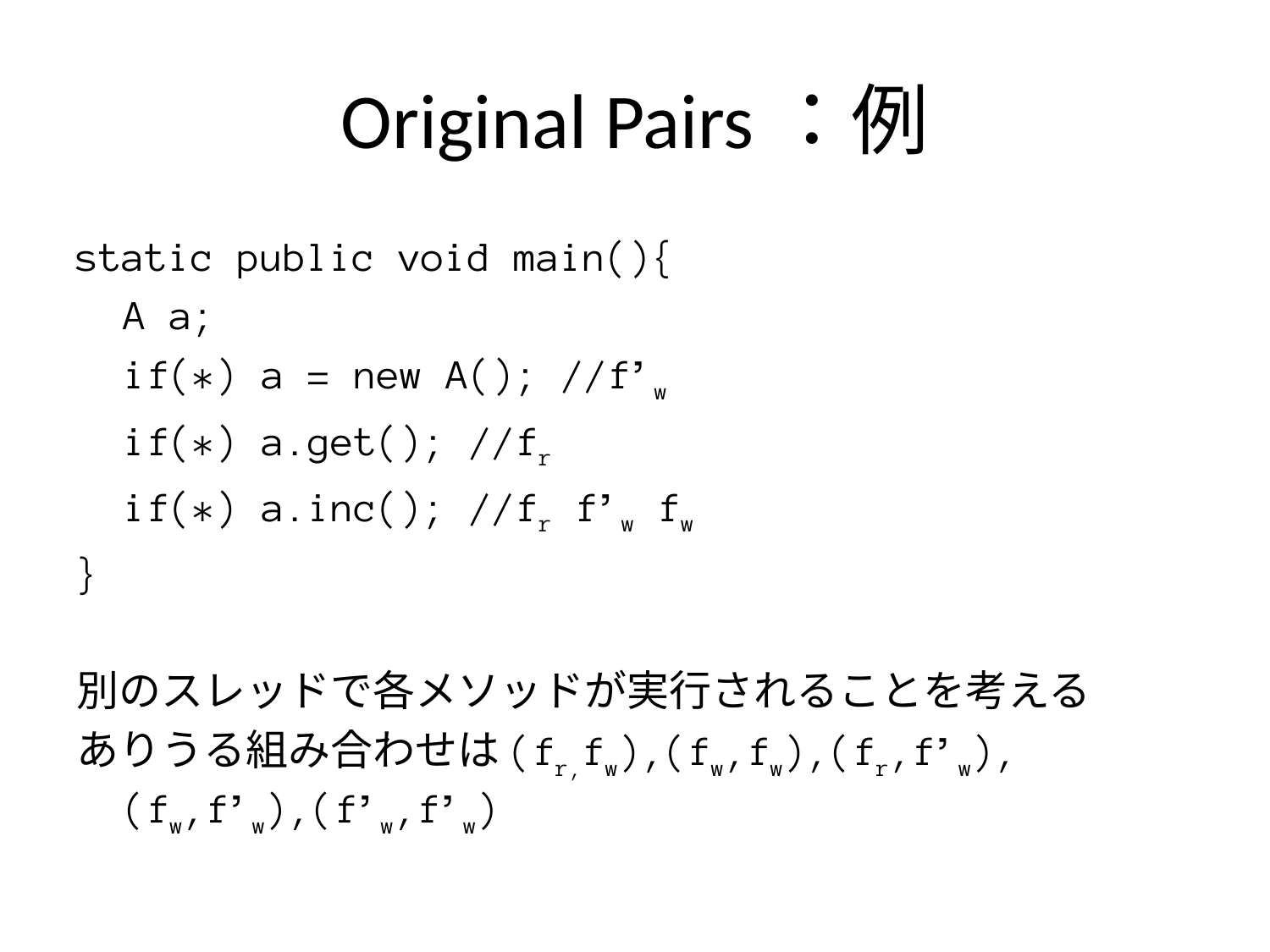

# Original Pairs：例
static public void main(){
	A a;
	if(*) a = new A(); //f’w
	if(*) a.get(); //fr
	if(*) a.inc(); //fr f’w fw
}

別のスレッドで各メソッドが実行されることを考える
ありうる組み合わせは(fr,fw),(fw,fw),(fr,f’w),(fw,f’w),(f’w,f’w)